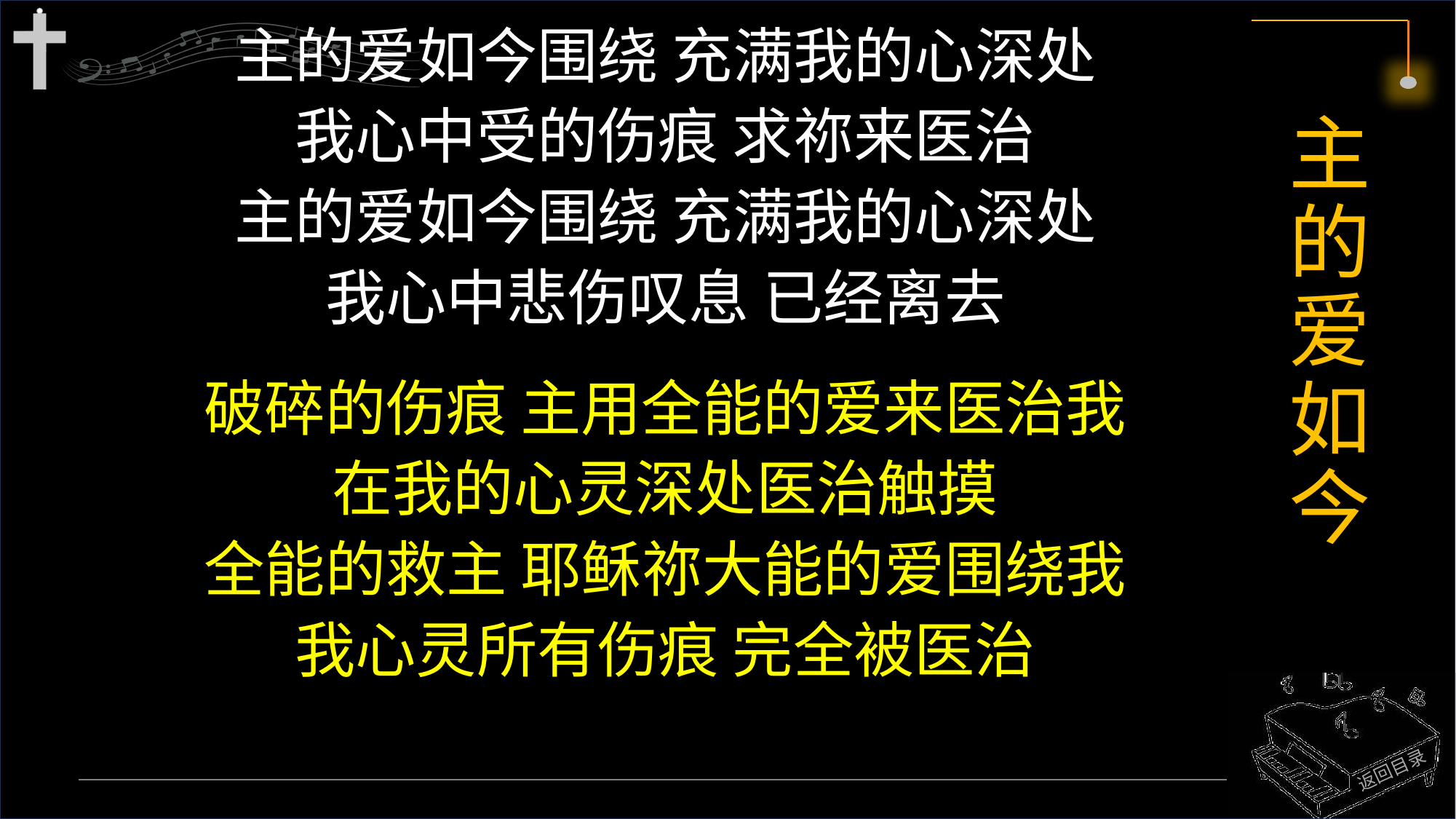

主的爱如今围绕 充满我的心深处
我心中受的伤痕 求祢来医治
主的爱如今围绕 充满我的心深处
我心中悲伤叹息 已经离去

破碎的伤痕 主用全能的爱来医治我
在我的心灵深处医治触摸
全能的救主 耶稣祢大能的爱围绕我
我心灵所有伤痕 完全被医治
# 主的爱如今